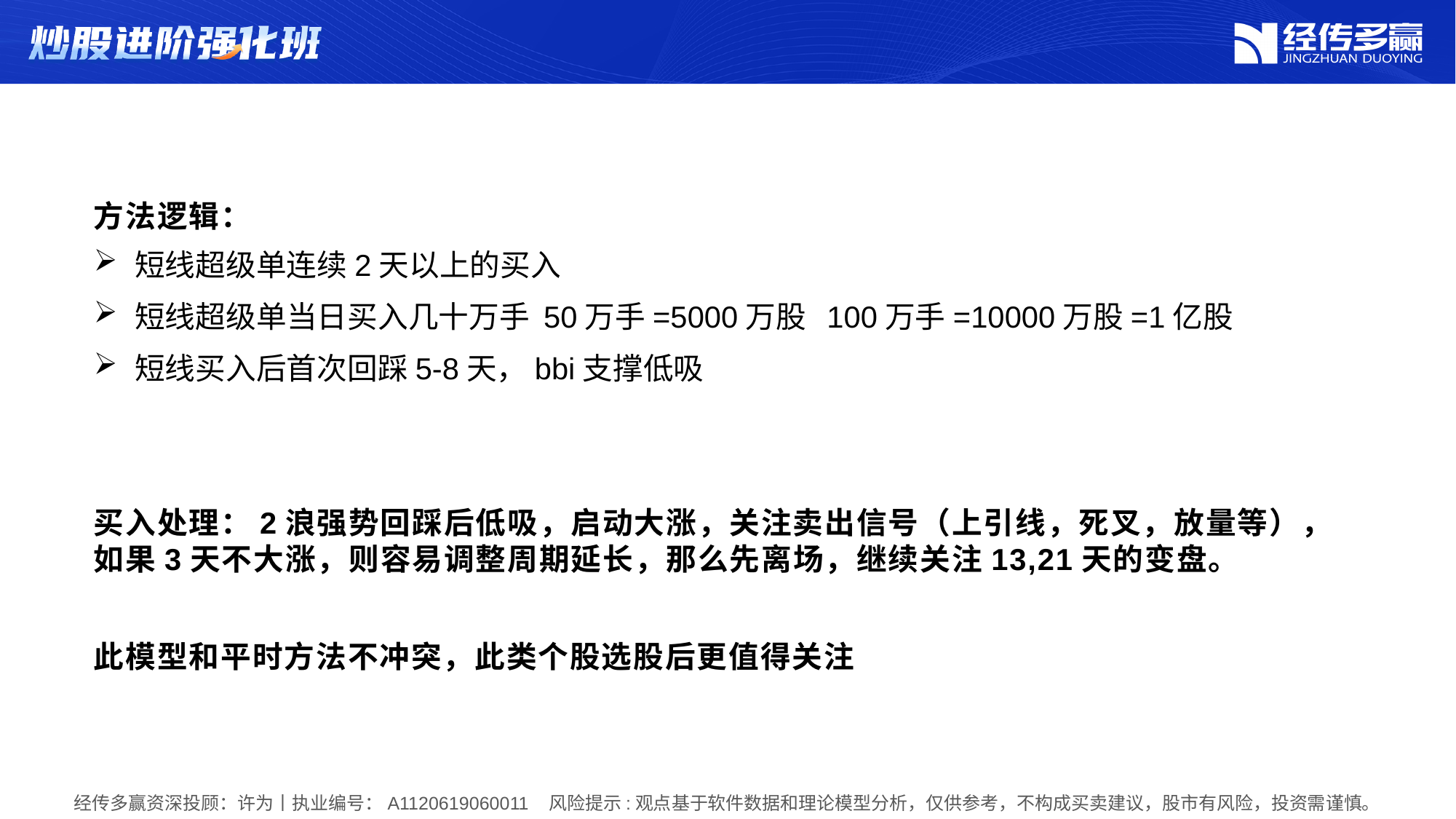

方法逻辑：
短线超级单连续2天以上的买入
短线超级单当日买入几十万手 50万手=5000万股  100万手=10000万股=1亿股
短线买入后首次回踩5-8天，bbi支撑低吸

买入处理：2浪强势回踩后低吸，启动大涨，关注卖出信号（上引线，死叉，放量等），如果3天不大涨，则容易调整周期延长，那么先离场，继续关注13,21天的变盘。

此模型和平时方法不冲突，此类个股选股后更值得关注